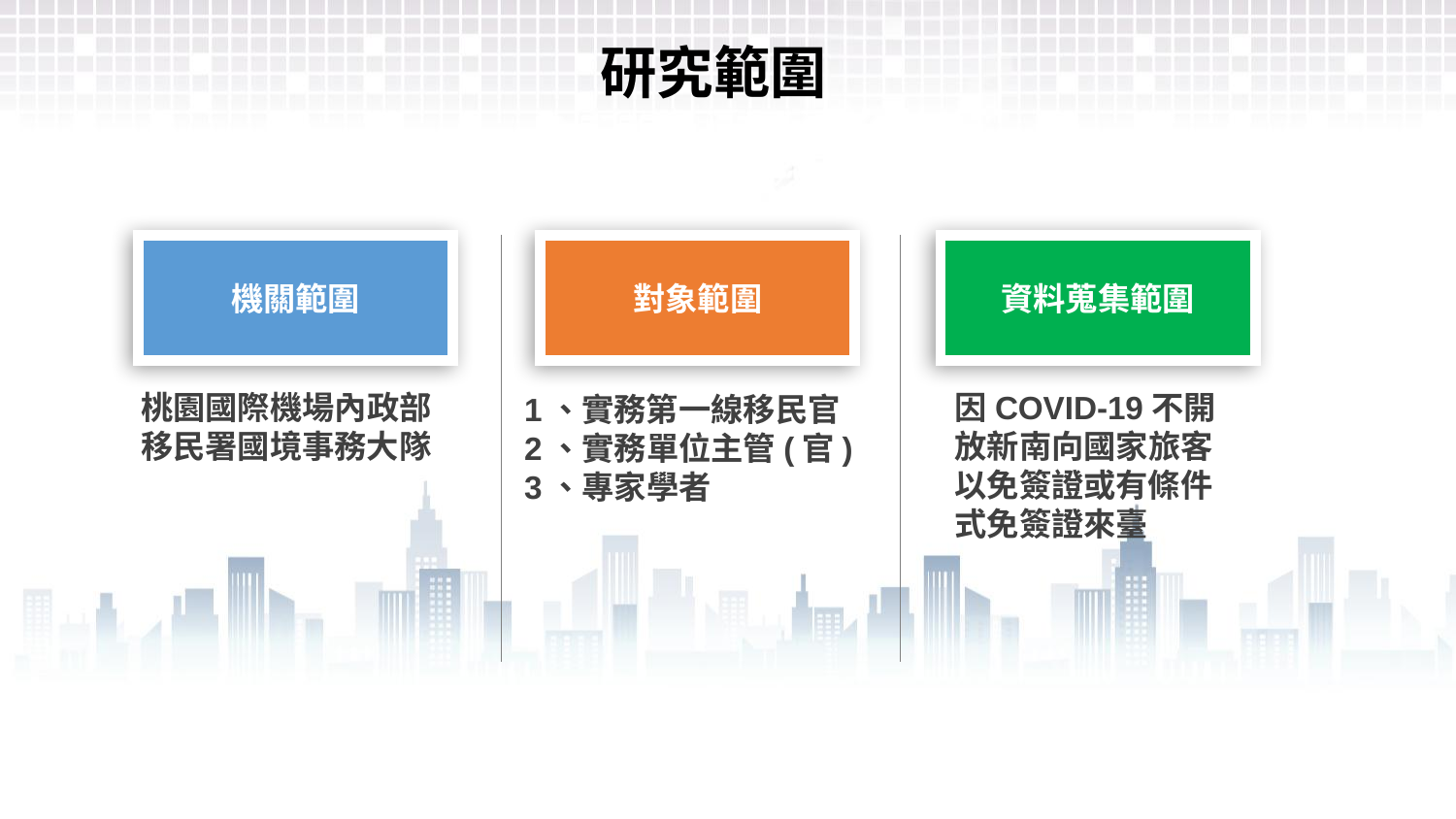

研究範圍
機關範圍
對象範圍
資料蒐集範圍
桃園國際機場內政部移民署國境事務大隊
因COVID-19不開放新南向國家旅客以免簽證或有條件式免簽證來臺
1、實務第一線移民官
2、實務單位主管(官)
3、專家學者